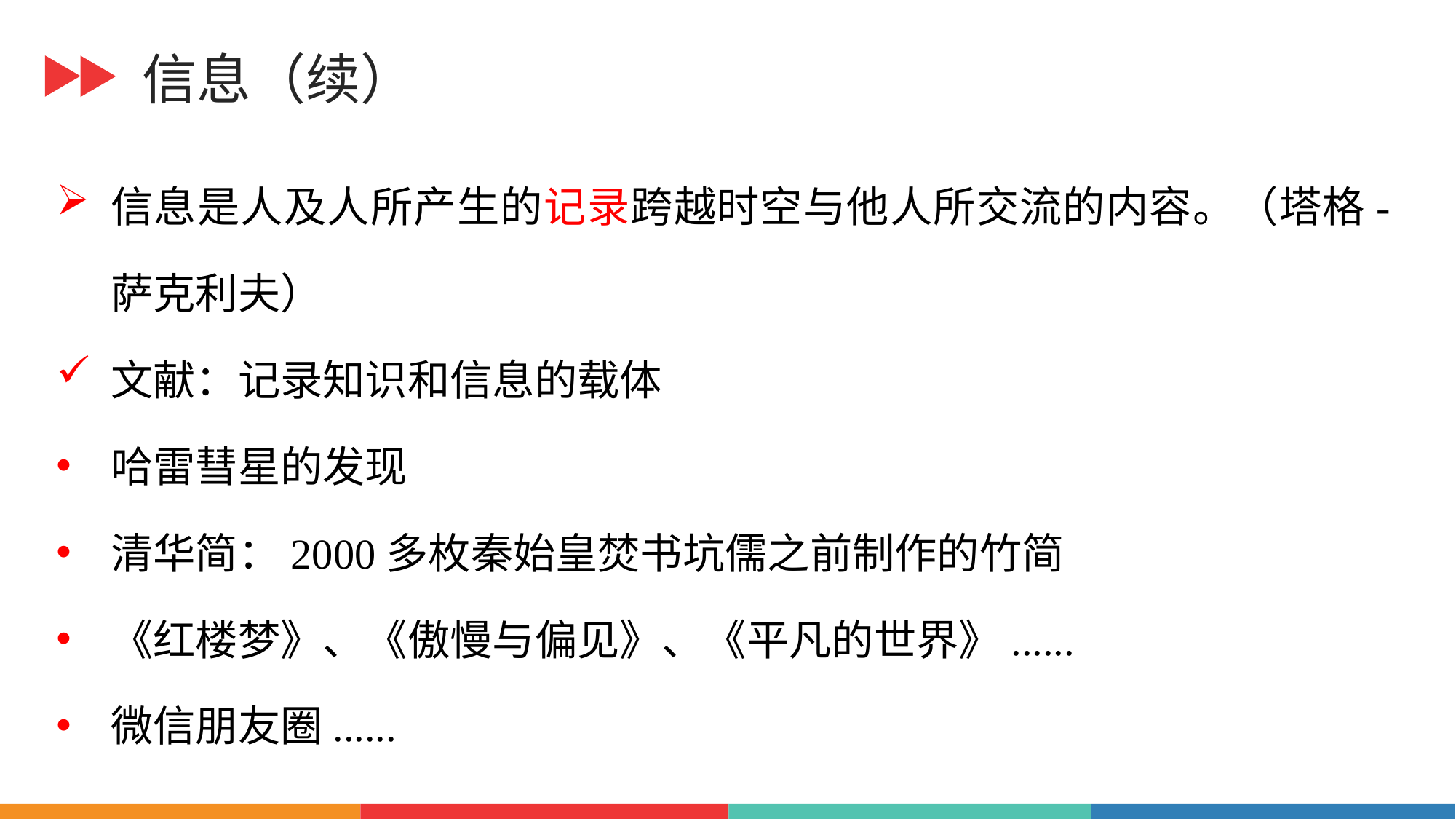

信息（续）

信息是人及人所产生的记录跨越时空与他人所交流的内容。（塔格-萨克利夫）
文献：记录知识和信息的载体
哈雷彗星的发现
清华简：2000多枚秦始皇焚书坑儒之前制作的竹简
《红楼梦》、《傲慢与偏见》、《平凡的世界》......
微信朋友圈......

8